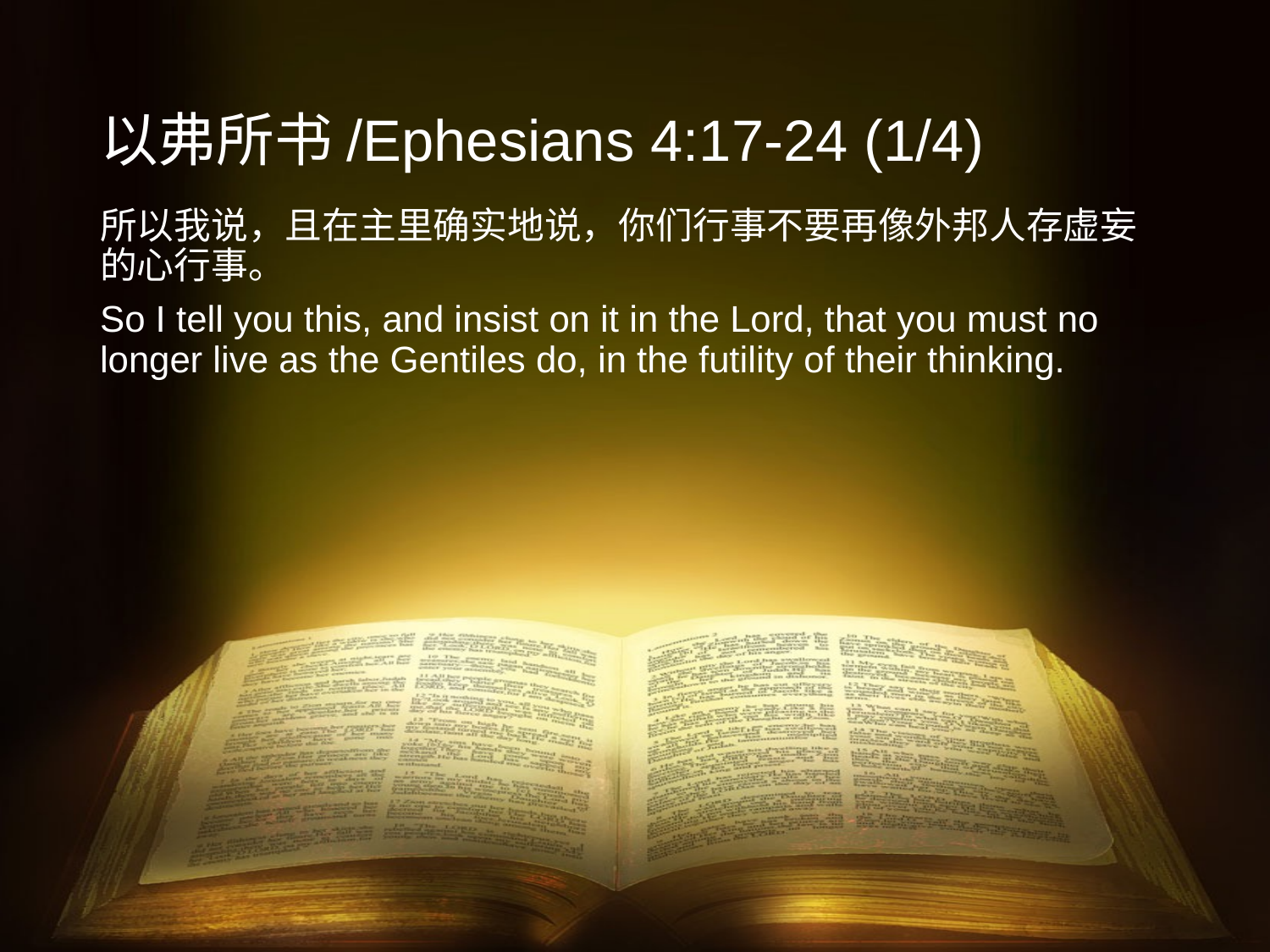

# 以弗所书/Ephesians 4:17-24 (1/4)
所以我说，且在主里确实地说，你们行事不要再像外邦人存虚妄的心行事。
So I tell you this, and insist on it in the Lord, that you must no longer live as the Gentiles do, in the futility of their thinking.